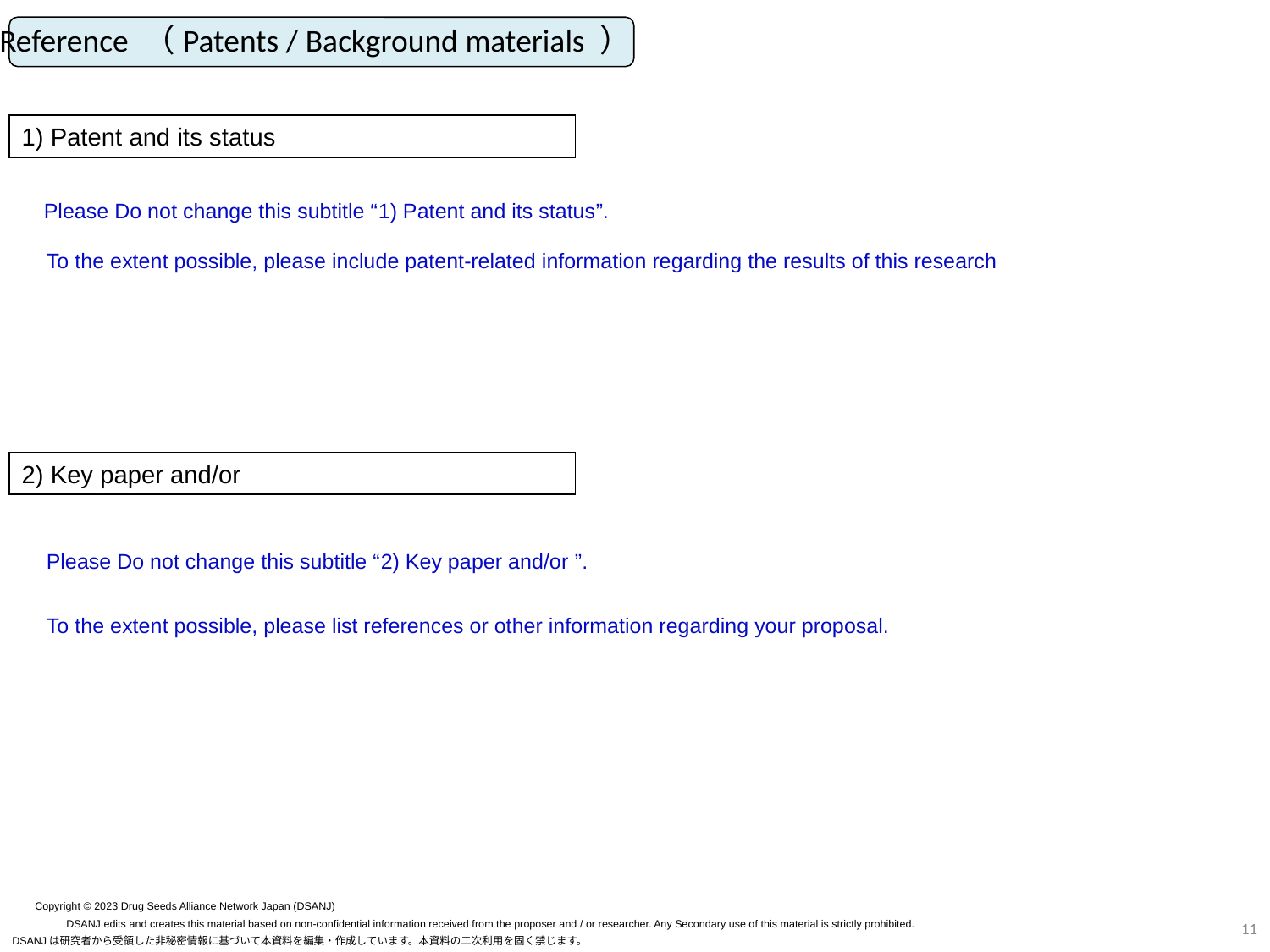

Reference （Patents / Background materials ）

1) Patent and its status
Please Do not change this subtitle “1) Patent and its status”.
To the extent possible, please include patent-related information regarding the results of this research
2) Key paper and/or
Please Do not change this subtitle “2) Key paper and/or ”.
To the extent possible, please list references or other information regarding your proposal.
Copyright © 2023 Drug Seeds Alliance Network Japan (DSANJ)
11
DSANJ edits and creates this material based on non-confidential information received from the proposer and / or researcher. Any Secondary use of this material is strictly prohibited.
DSANJは研究者から受領した非秘密情報に基づいて本資料を編集・作成しています。本資料の二次利用を固く禁じます。